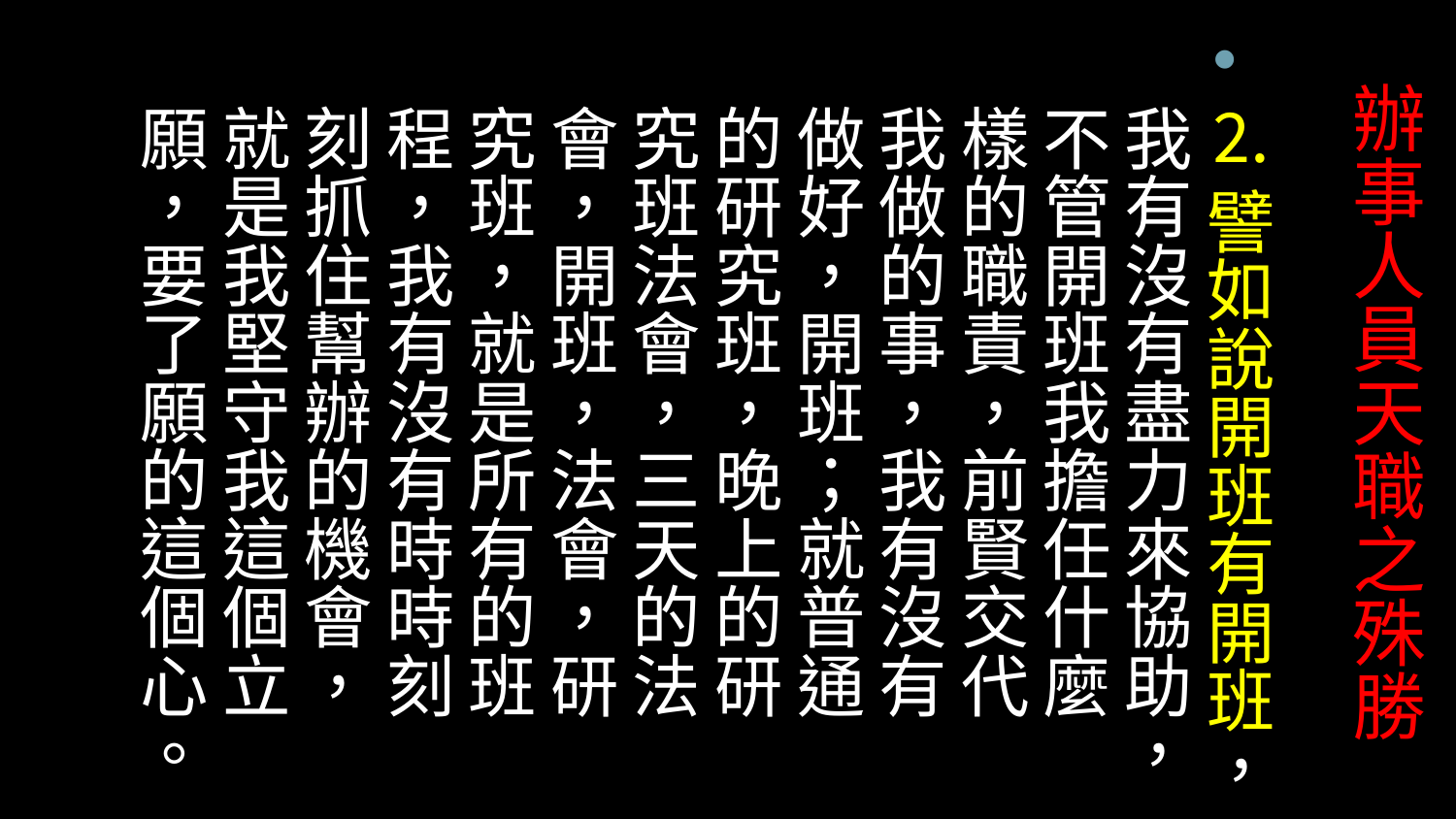

# 辦事人員天職之殊勝
⒉譬如說開班有開班，我有沒有盡力來協助，不管開班我擔任什麼樣的職責，前賢交代我做的事，我有沒有做好，開班；就普通的研究班，晚上的研究班法會，三天的法會，開班，法會，研究班，就是所有的班程，我有沒有時時刻刻抓住幫辦的機會，就是我堅守我這個立願，要了願的這個心。